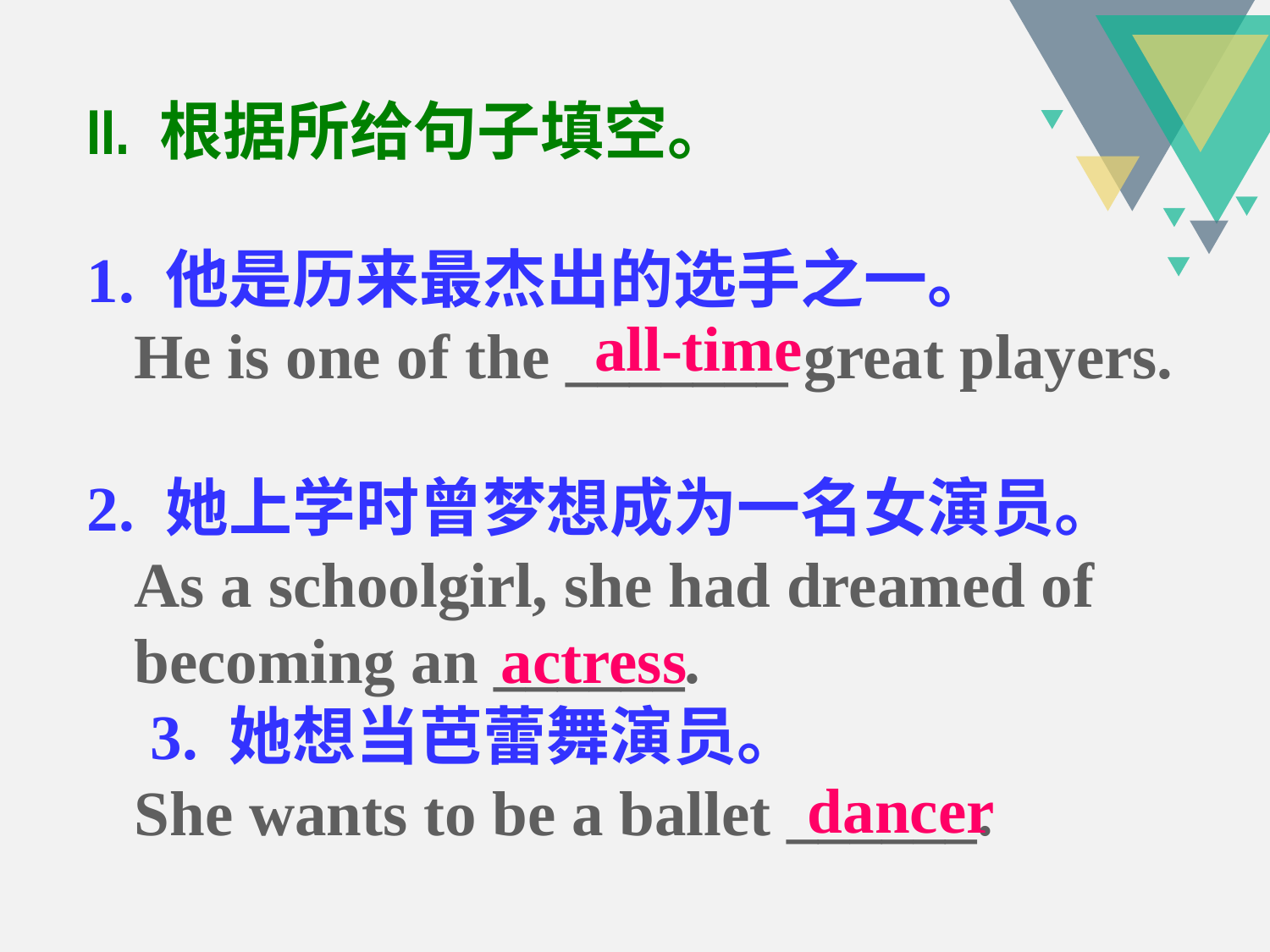

II. 根据所给句子填空。
1. 他是历来最杰出的选手之一。
   He is one of the _______ great players.
2. 她上学时曾梦想成为一名女演员。
   As a schoolgirl, she had dreamed of becoming an ______.
3. 她想当芭蕾舞演员。
   She wants to be a ballet ______.
all-time
actress
dancer